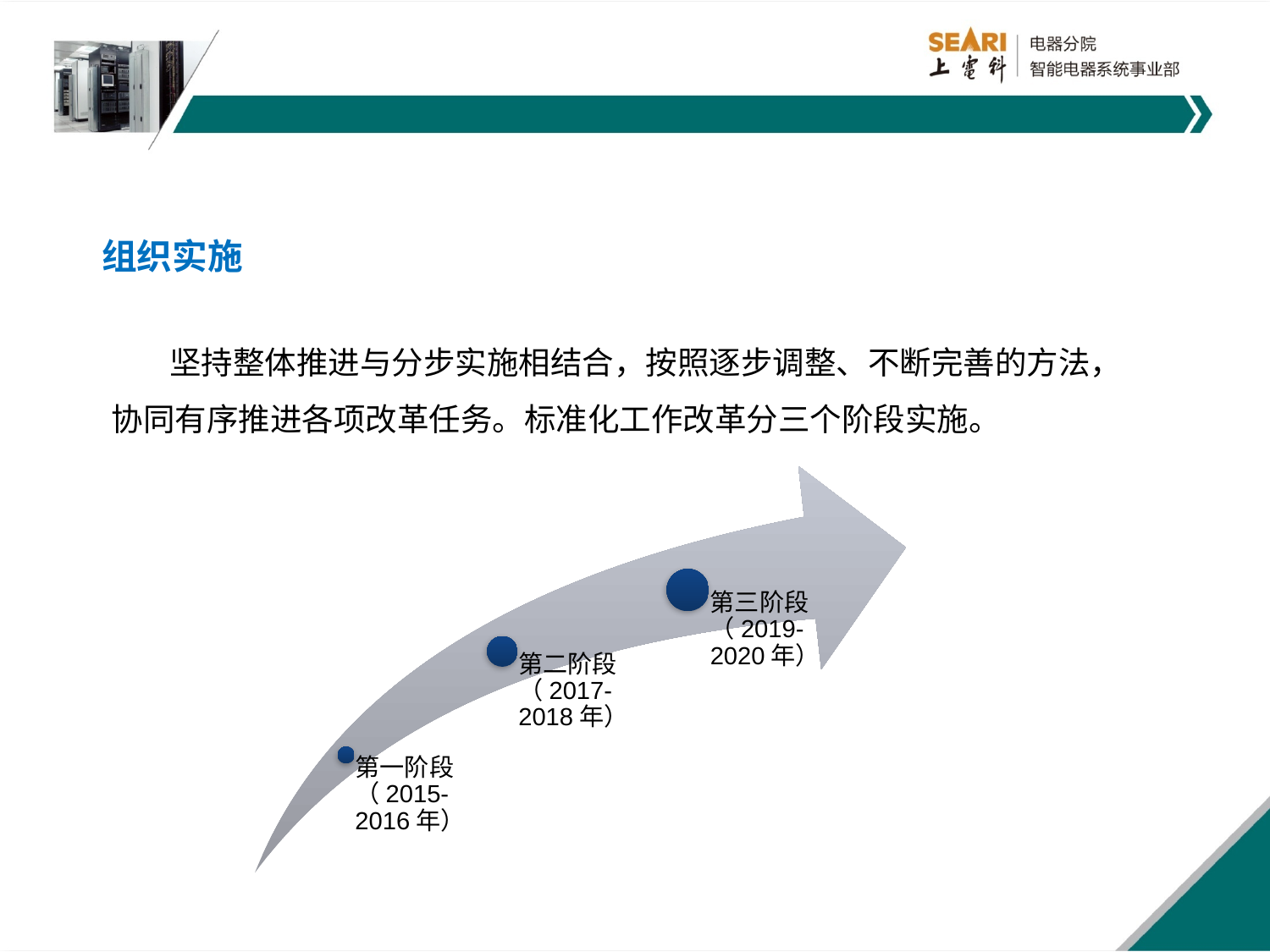

组织实施
       坚持整体推进与分步实施相结合，按照逐步调整、不断完善的方法，协同有序推进各项改革任务。标准化工作改革分三个阶段实施。
第一阶段（2015-2016年）
第二阶段（2017-2018年）
第三阶段（2019-2020年）